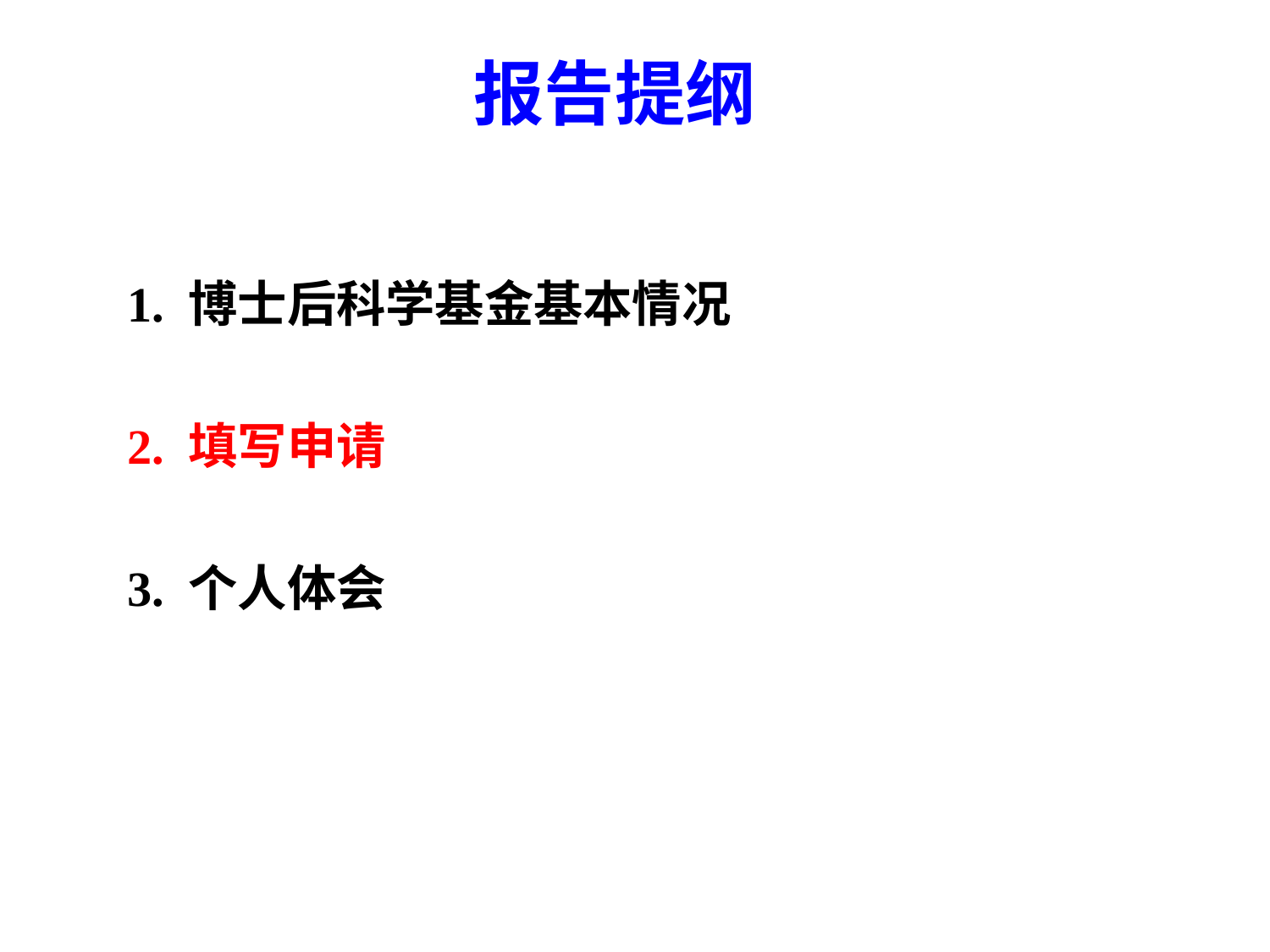

报告提纲
1. 博士后科学基金基本情况

2. 填写申请

3. 个人体会